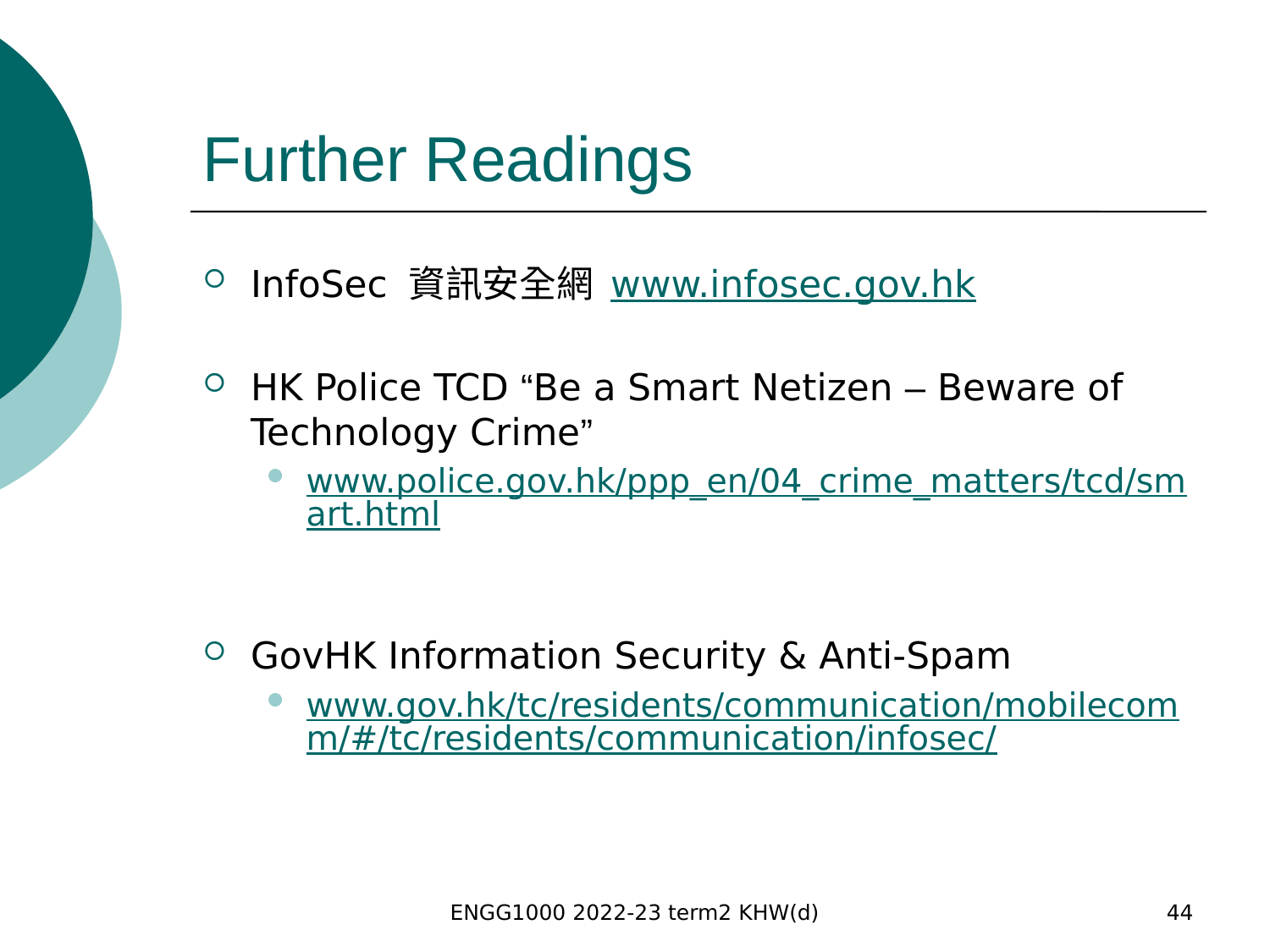

# Further Readings
InfoSec 資訊安全網 www.infosec.gov.hk

HK Police TCD “Be a Smart Netizen – Beware of Technology Crime”
www.police.gov.hk/ppp_en/04_crime_matters/tcd/smart.html

GovHK Information Security & Anti-Spam
www.gov.hk/tc/residents/communication/mobilecomm/#/tc/residents/communication/infosec/

ENGG1000 2022-23 term2 KHW(d)
44